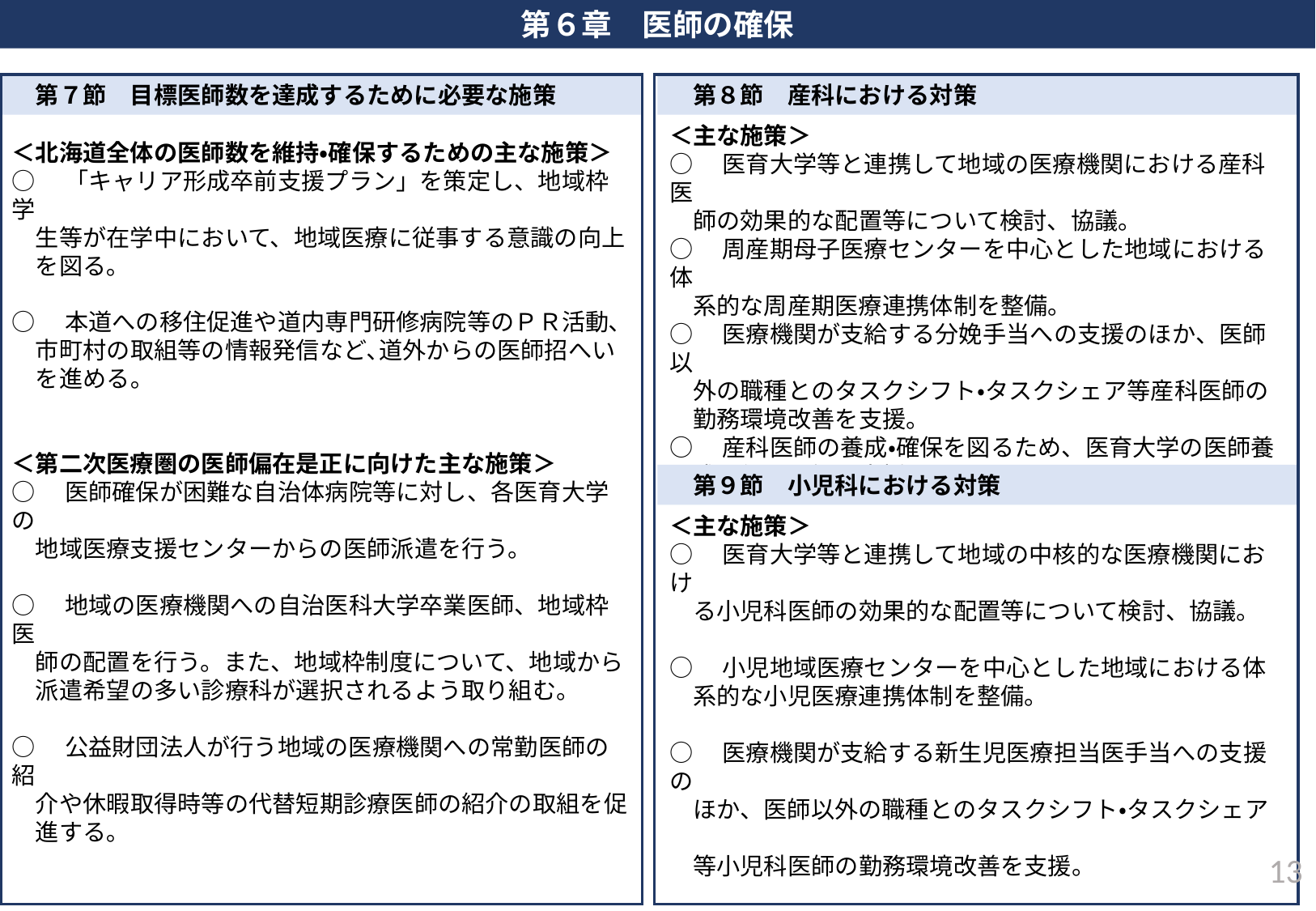

第６章　医師の確保
　第７節　目標医師数を達成するために必要な施策

　第８節　産科における対策
＜主な施策＞
○　医育大学等と連携して地域の医療機関における産科医
　師の効果的な配置等について検討、協議。
○　周産期母子医療センターを中心とした地域における体
　系的な周産期医療連携体制を整備。
○　医療機関が支給する分娩手当への支援のほか、医師以
　外の職種とのタスクシフト・タスクシェア等産科医師の
　勤務環境改善を支援。
○　産科医師の養成・確保を図るため、医育大学の医師養
　成に係る取組を支援。

＜北海道全体の医師数を維持・確保するための主な施策＞
○　「キャリア形成卒前支援プラン」を策定し、地域枠学
　生等が在学中において、地域医療に従事する意識の向上
　を図る｡

○　本道への移住促進や道内専門研修病院等のＰＲ活動､
　市町村の取組等の情報発信など､道外からの医師招へい
　を進める｡

＜第二次医療圏の医師偏在是正に向けた主な施策＞
○　医師確保が困難な自治体病院等に対し、各医育大学の
　地域医療支援センターからの医師派遣を行う。

○　地域の医療機関への自治医科大学卒業医師、地域枠医
　師の配置を行う。また、地域枠制度について、地域から
　派遣希望の多い診療科が選択されるよう取り組む。

○　公益財団法人が行う地域の医療機関への常勤医師の紹
　介や休暇取得時等の代替短期診療医師の紹介の取組を促
　進する｡
　第９節　小児科における対策
＜主な施策＞
○　医育大学等と連携して地域の中核的な医療機関におけ
　る小児科医師の効果的な配置等について検討、協議。

○　小児地域医療センターを中心とした地域における体
　系的な小児医療連携体制を整備。

○　医療機関が支給する新生児医療担当医手当への支援の
　ほか、医師以外の職種とのタスクシフト・タスクシェア
　等小児科医師の勤務環境改善を支援。

○　小児科医師の養成・確保を図るため、医育大学の医師
　養成に係る取組を支援。

13